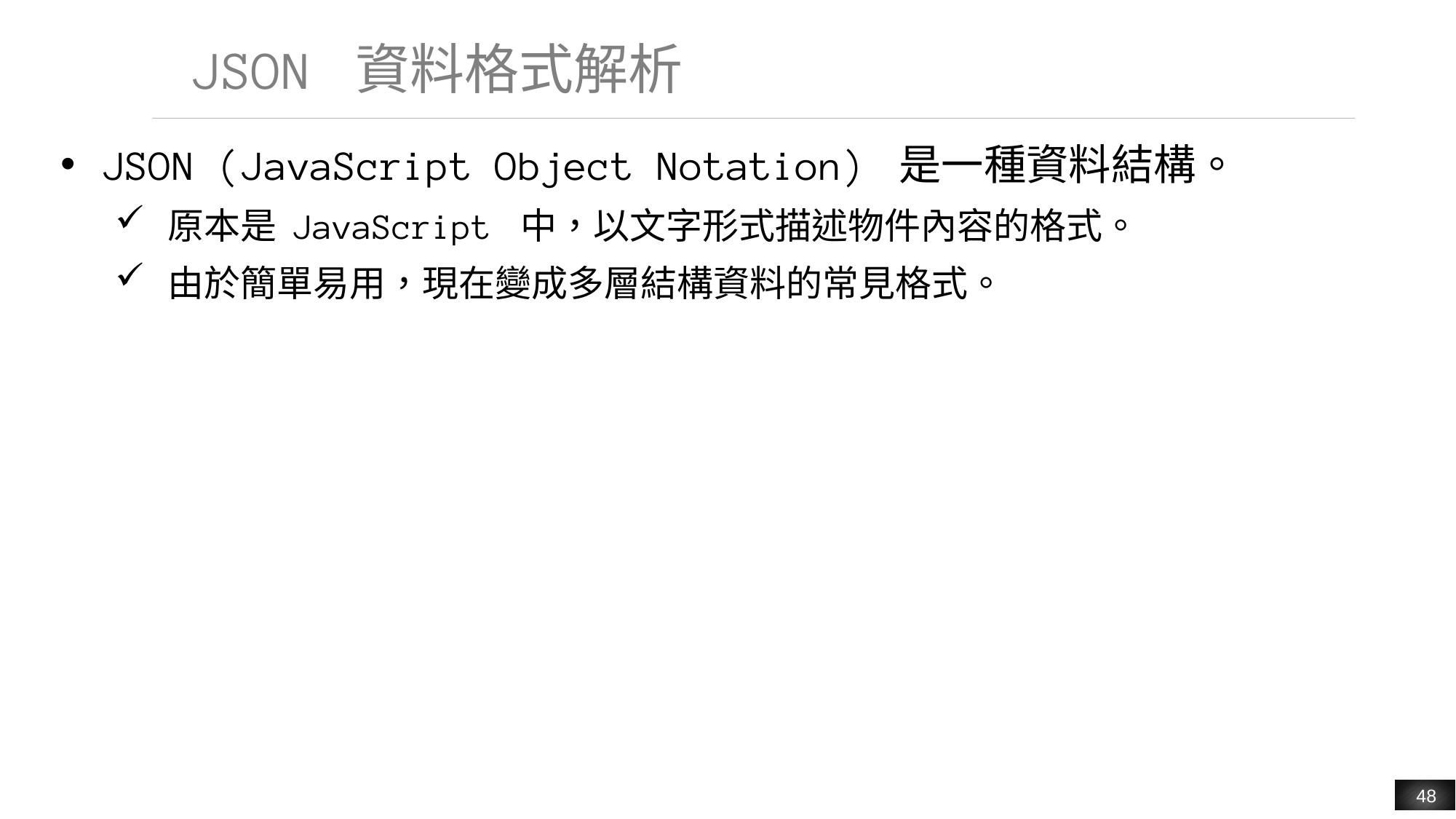

# JSON 資料格式解析
JSON (JavaScript Object Notation) 是一種資料結構。
原本是 JavaScript 中，以文字形式描述物件內容的格式。
由於簡單易用，現在變成多層結構資料的常見格式。